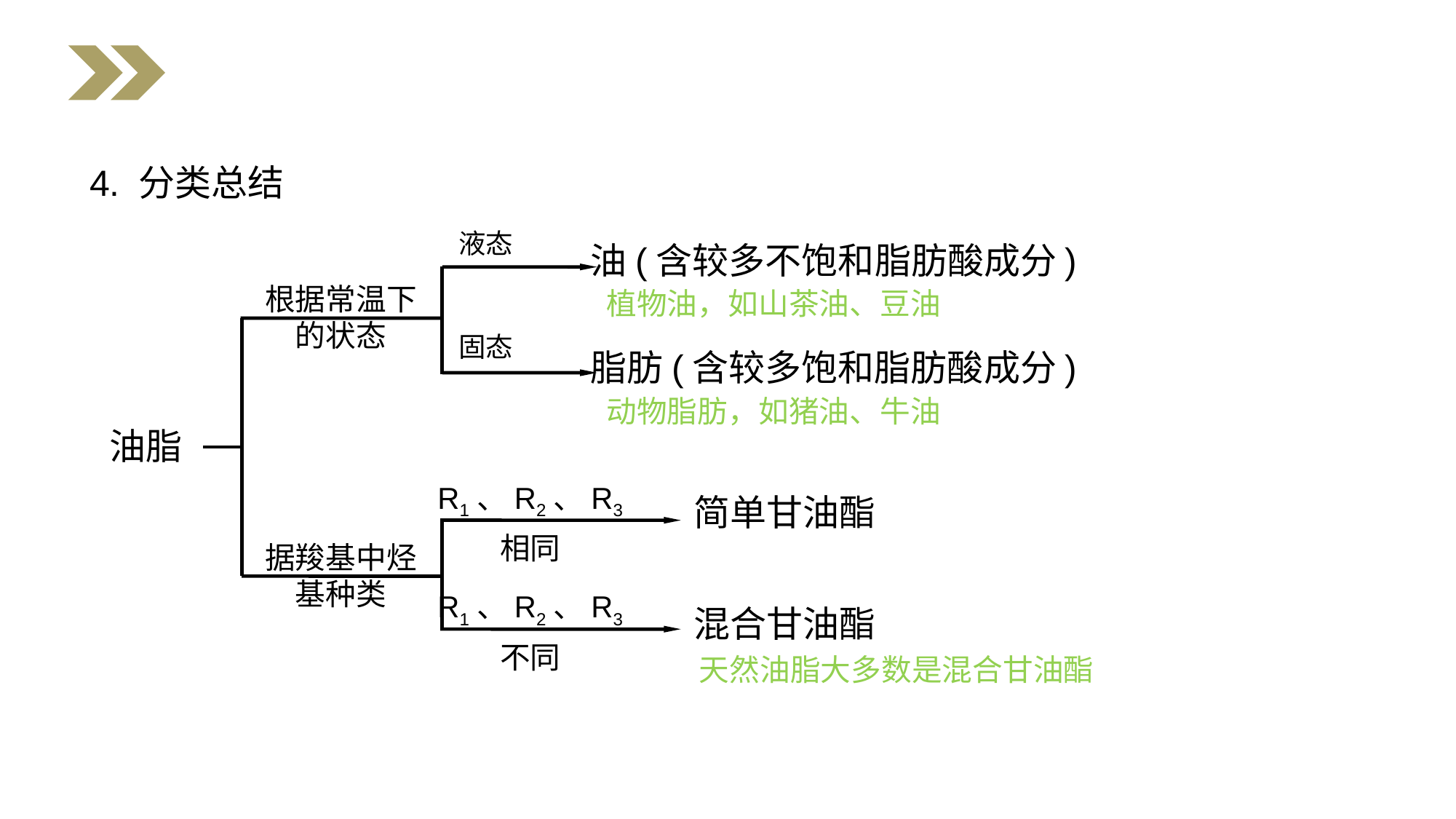

4. 分类总结
液态
油(含较多不饱和脂肪酸成分)

根据常温下的状态
植物油，如山茶油、豆油

固态
脂肪(含较多饱和脂肪酸成分)

动物脂肪，如猪油、牛油
油脂
R1、R2、R3
相同

简单甘油酯
据羧基中烃基种类

R1、R2、R3
不同

混合甘油酯
天然油脂大多数是混合甘油酯